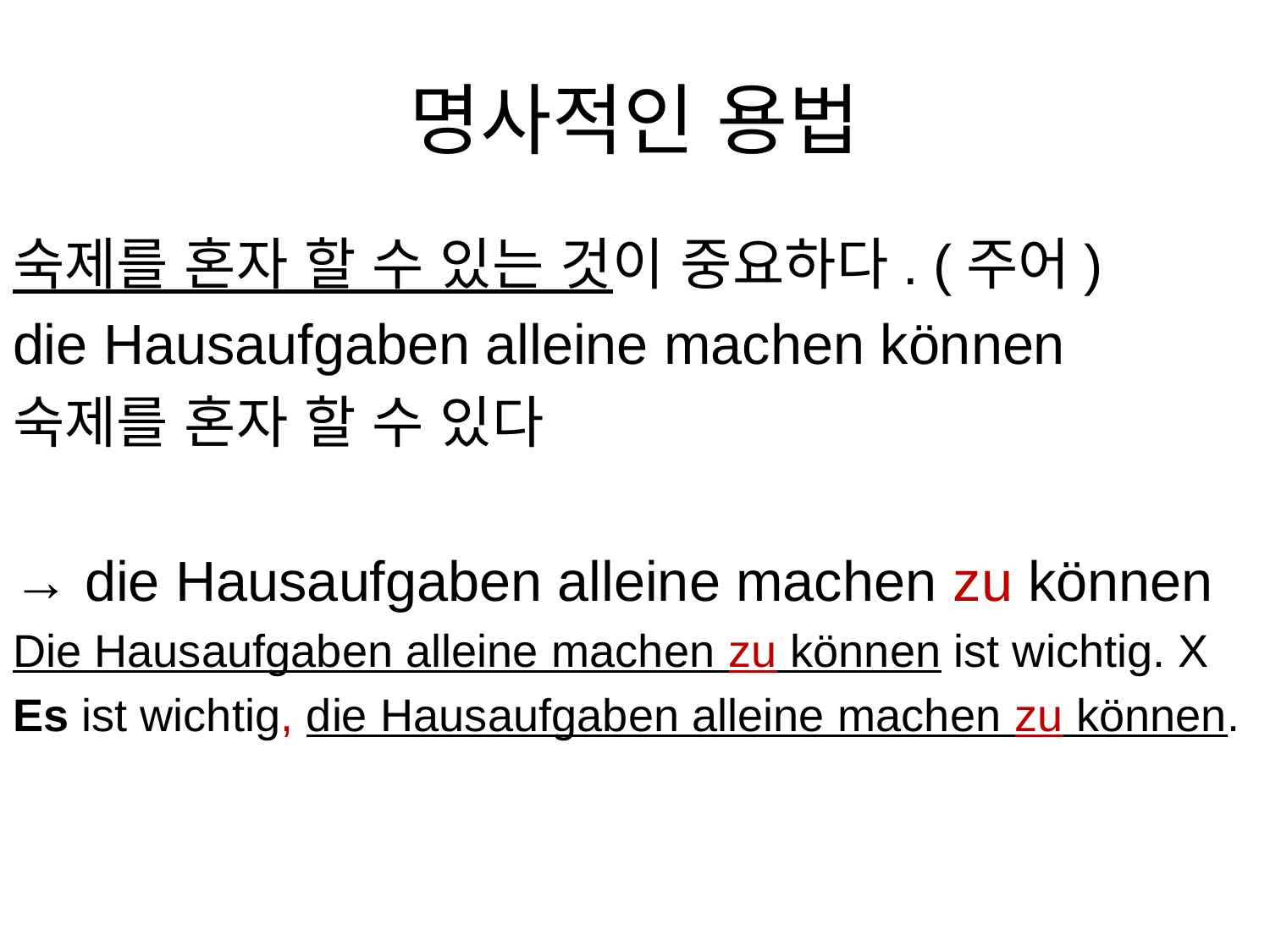

# 명사적인 용법
숙제를 혼자 할 수 있는 것이 중요하다. (주어)
die Hausaufgaben alleine machen können
숙제를 혼자 할 수 있다

→ die Hausaufgaben alleine machen zu können
Die Hausaufgaben alleine machen zu können ist wichtig. X
Es ist wichtig, die Hausaufgaben alleine machen zu können.